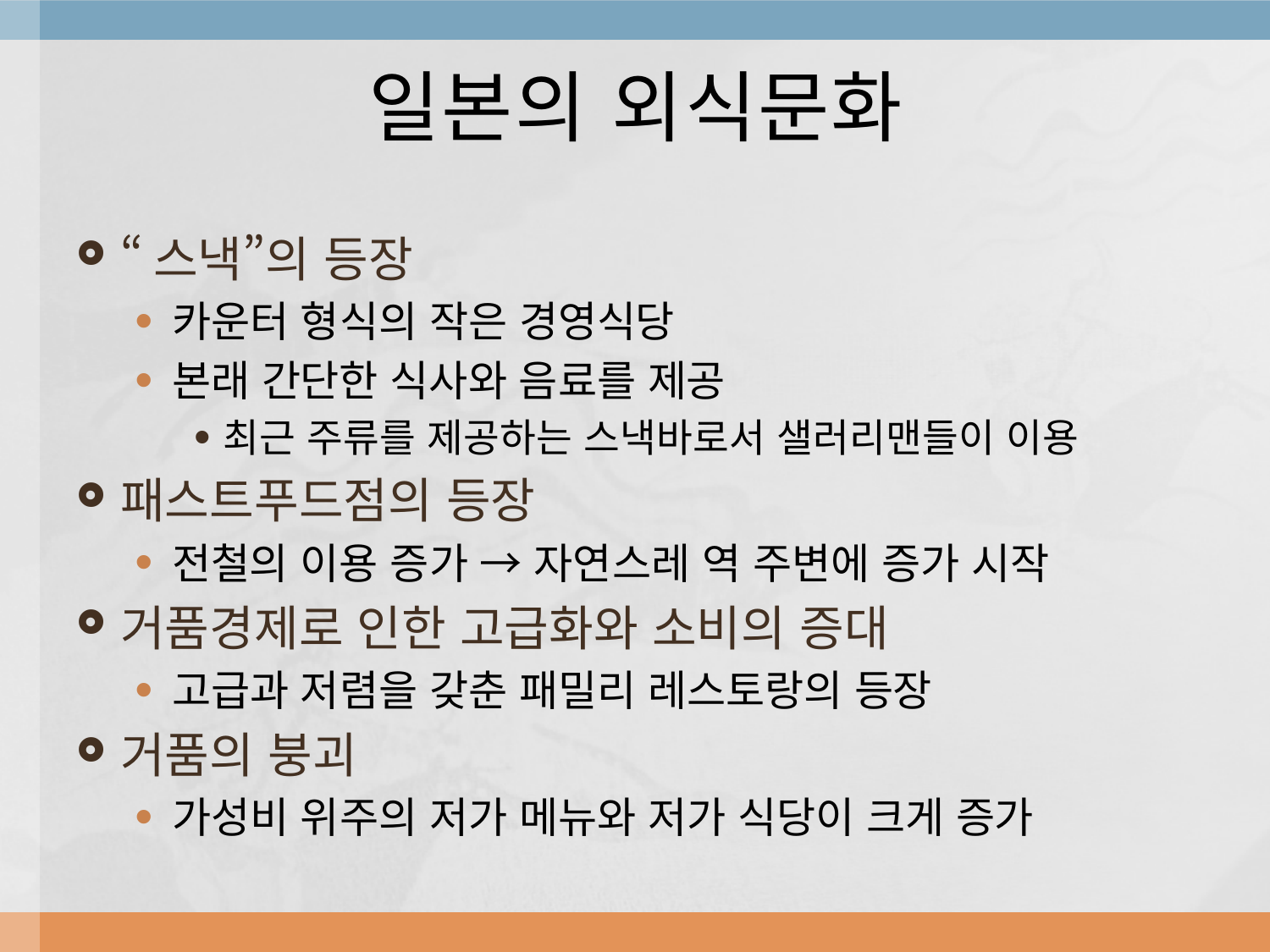

# 일본의 외식문화
“스낵”의 등장
카운터 형식의 작은 경영식당
본래 간단한 식사와 음료를 제공
최근 주류를 제공하는 스낵바로서 샐러리맨들이 이용
패스트푸드점의 등장
전철의 이용 증가 → 자연스레 역 주변에 증가 시작
거품경제로 인한 고급화와 소비의 증대
고급과 저렴을 갖춘 패밀리 레스토랑의 등장
거품의 붕괴
가성비 위주의 저가 메뉴와 저가 식당이 크게 증가